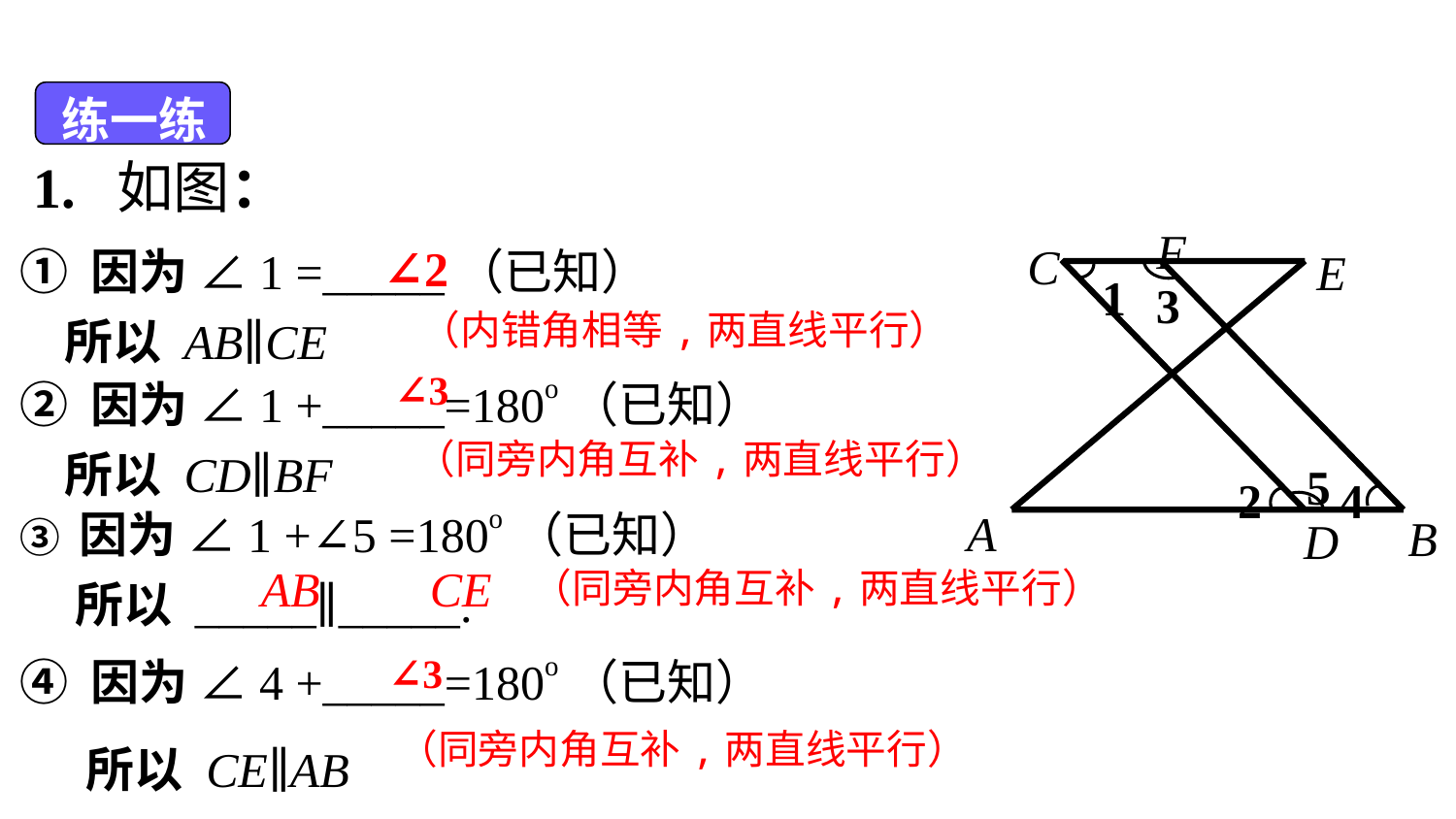

练一练

1.  如图：
F
C
E

1

3
5
2
4

A

B
D
① 因为 ∠1 =_____（已知）
   所以 AB∥CE
∠2
（内错角相等,两直线平行）
② 因为 ∠1 +_____=180o（已知）
   所以 CD∥BF
∠3
（同旁内角互补,两直线平行）
③ 因为 ∠1 +∠5 =180o（已知）
    所以 _____∥_____.
AB
CE
（同旁内角互补,两直线平行）
④ 因为 ∠4 +_____=180o（已知）
     所以 CE∥AB
∠3
（同旁内角互补,两直线平行）